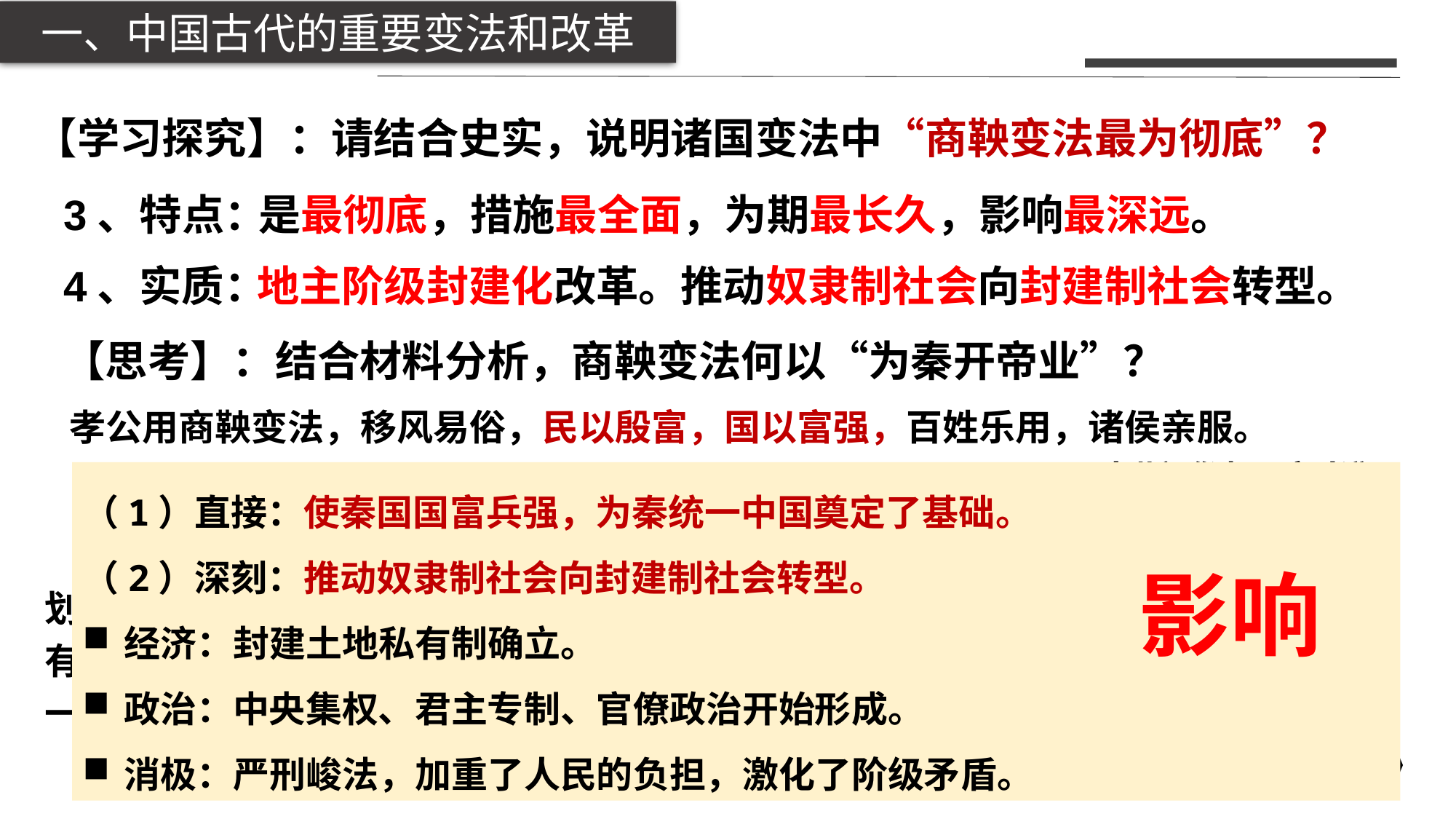

一、中国古代的重要变法和改革

【学习探究】：请结合史实，说明诸国变法中“商鞅变法最为彻底”？
3、特点：
是最彻底，措施最全面，为期最长久，影响最深远。
4、实质：
地主阶级封建化改革。推动奴隶制社会向封建制社会转型。
【思考】：结合材料分析，商鞅变法何以“为秦开帝业”？
    孝公用商鞅变法，移风易俗，民以殷富，国以富强，百姓乐用，诸侯亲服。
           ——李斯《谏逐客书》
（1）直接：使秦国国富兵强，为秦统一中国奠定了基础。
（2）深刻：推动奴隶制社会向封建制社会转型。
经济：封建土地私有制确立。
政治：中央集权、君主专制、官僚政治开始形成。
消极：严刑峻法，加重了人民的负担，激化了阶级矛盾。
    商鞅变法在中国历史上的意义，怎样估计也不会过高。秦国率先推行县制，按地区划分国民，加强了中央集权。秦统一后将秦国的制度推向了全国，建立了统一的、具有东方特色的君主专制中央集权国家。简言之，商鞅变法使国家形态走向成熟，对统一国家和中华民族具有长远影响。
—摘编自任世江《通过商鞅变法让学生接触思辨》

影响